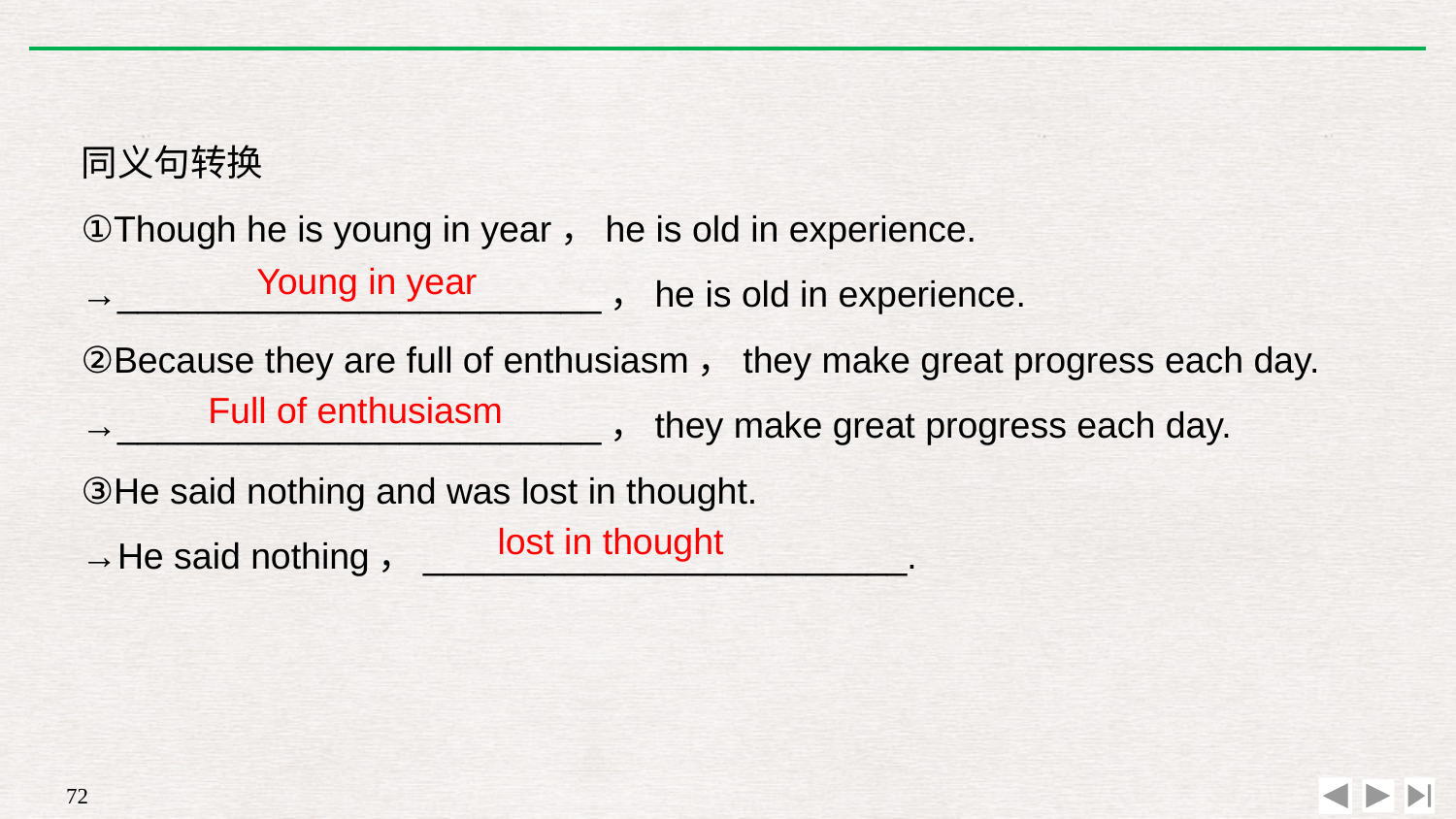

同义句转换
①Though he is young in year，he is old in experience.
→________________________，he is old in experience.
②Because they are full of enthusiasm，they make great progress each day.
→________________________，they make great progress each day.
③He said nothing and was lost in thought.
→He said nothing，________________________.
Young in year
Full of enthusiasm
lost in thought